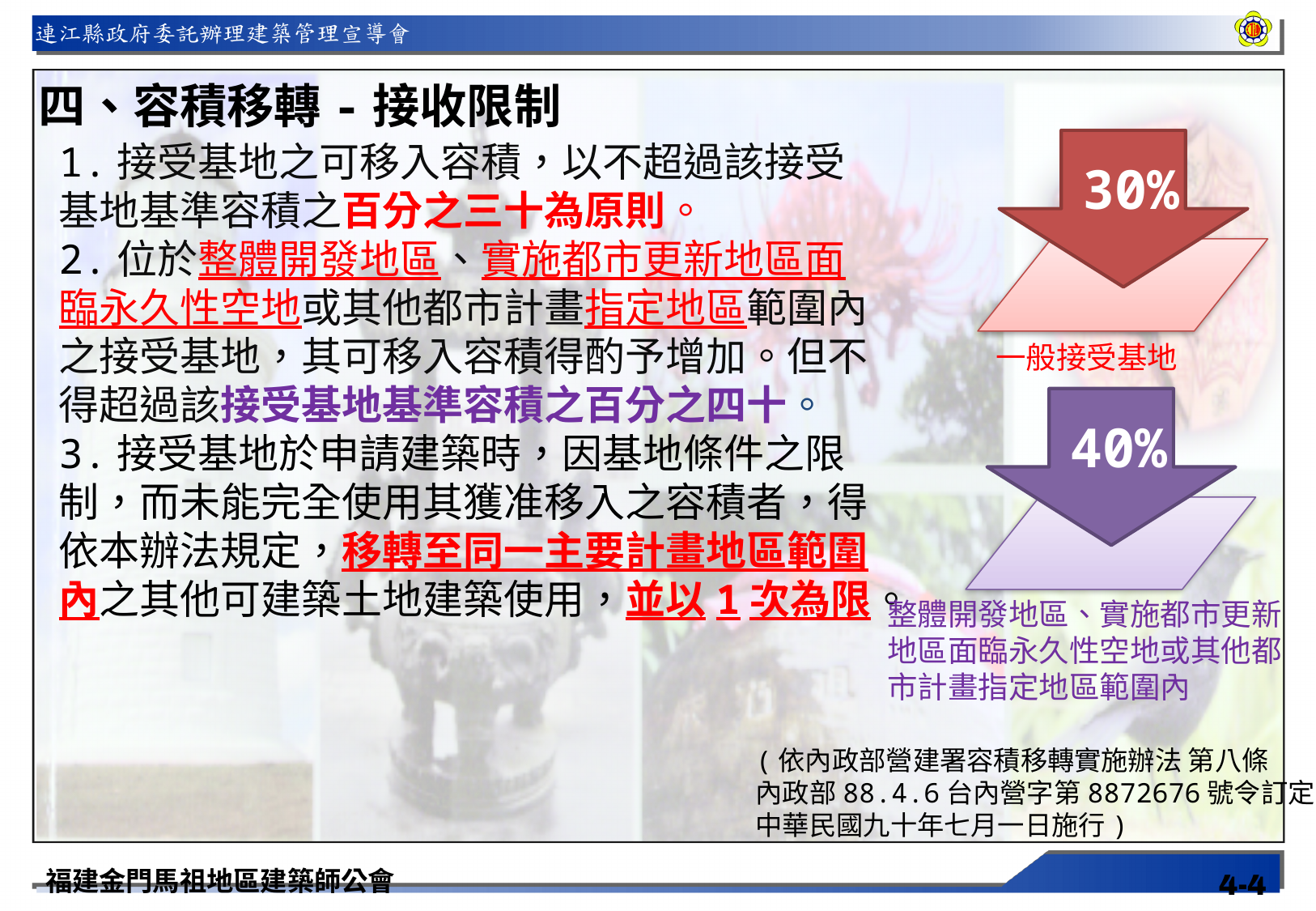

四、容積移轉-接收限制

30%

1.接受基地之可移入容積，以不超過該接受基地基準容積之百分之三十為原則。
2.位於整體開發地區、實施都市更新地區面臨永久性空地或其他都市計畫指定地區範圍內之接受基地，其可移入容積得酌予增加。但不得超過該接受基地基準容積之百分之四十。
3.接受基地於申請建築時，因基地條件之限制，而未能完全使用其獲准移入之容積者，得依本辦法規定，移轉至同一主要計畫地區範圍內之其他可建築土地建築使用，並以1次為限。
一般接受基地

40%

整體開發地區、實施都市更新地區面臨永久性空地或其他都市計畫指定地區範圍內
(依內政部營建署容積移轉實施辦法 第八條
內政部88.4.6台內營字第8872676號令訂定、
中華民國九十年七月一日施行)
福建金門馬祖地區建築師公會
4-4